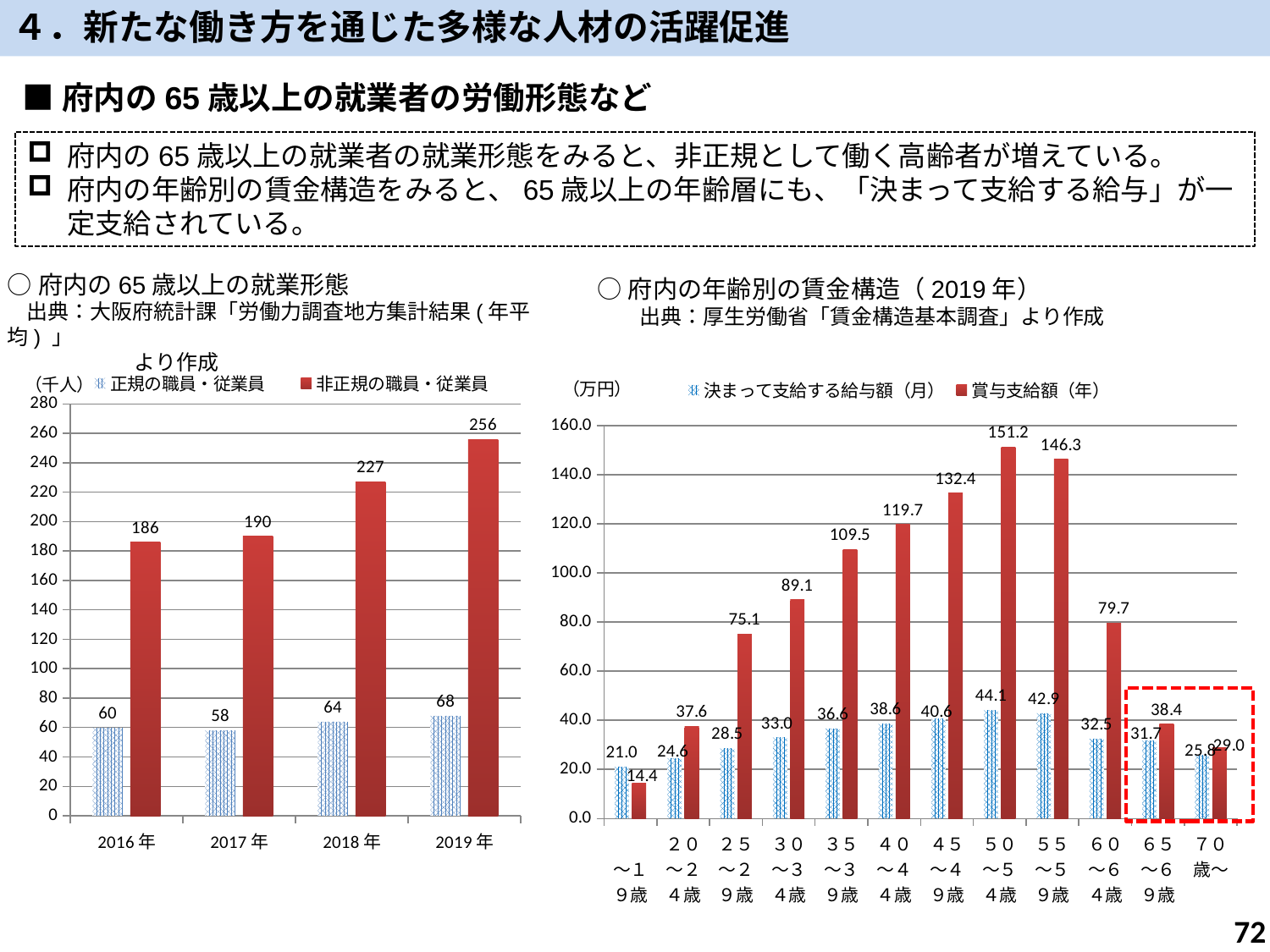

４．新たな働き方を通じた多様な人材の活躍促進
■府内の65歳以上の就業者の労働形態など
府内の65歳以上の就業者の就業形態をみると、非正規として働く高齢者が増えている。
府内の年齢別の賃金構造をみると、65歳以上の年齢層にも、「決まって支給する給与」が一定支給されている。
○府内の65歳以上の就業形態
   出典：大阪府統計課「労働力調査地方集計結果(年平均) 」
　　　　　　より作成
○府内の年齢別の賃金構造（2019年）
　　出典：厚生労働省「賃金構造基本調査」より作成

### Chart

| Category | 正規の職員・従業員 | 非正規の職員・従業員 |
|---|---|---|
| 2016年 | 60.0 | 186.0 |
| 2017年 | 58.0 | 190.0 |
| 2018年 | 64.0 | 227.0 |
| 2019年 | 68.0 | 256.0 |

### Chart

| Category | 決まって支給する給与額（月） | 賞与支給額（年） |
|---|---|---|
| 　　～１９歳 | 21.0 | 14.4 |
| ２０～２４歳 | 24.580000000000002 | 37.55 |
| ２５～２９歳 | 28.52 | 75.05 |
| ３０～３４歳 | 32.989999999999995 | 89.11 |
| ３５～３９歳 | 36.64 | 109.47999999999999 |
| ４０～４４歳 | 38.55 | 119.65 |
| ４５～４９歳 | 40.61 | 132.38 |
| ５０～５４歳 | 44.05 | 151.24 |
| ５５～５９歳 | 42.86 | 146.3 |
| ６０～６４歳 | 32.5 | 79.67999999999999 |
| ６５～６９歳 | 31.68 | 38.44 |
| ７０歳～ | 25.82 | 28.98 |
72